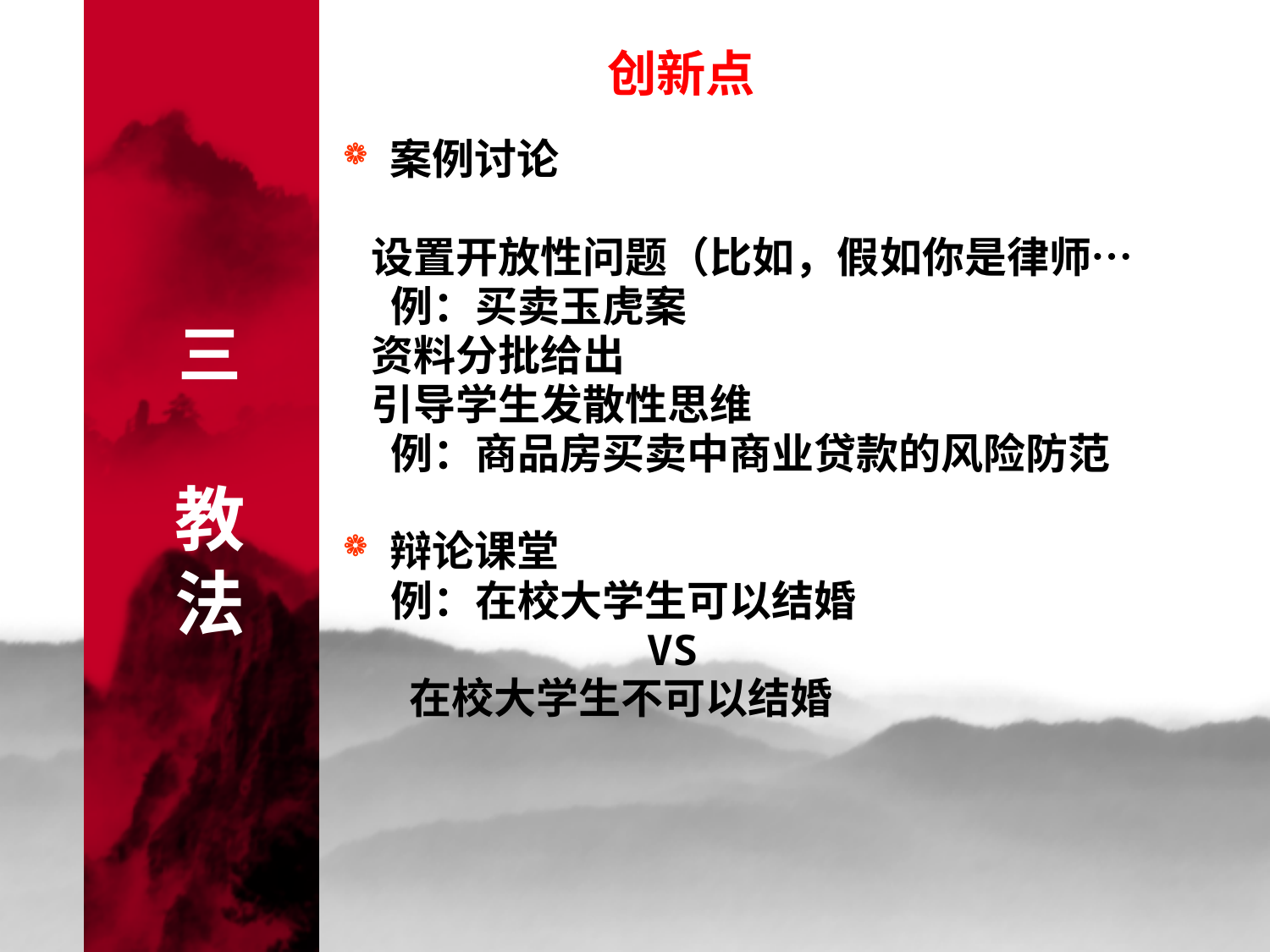

创新点
三
教
法
案例讨论

  设置开放性问题（比如，假如你是律师…
    例：买卖玉虎案
  资料分批给出
  引导学生发散性思维
    例：商品房买卖中商业贷款的风险防范

辩论课堂
    例：在校大学生可以结婚
            VS
      在校大学生不可以结婚